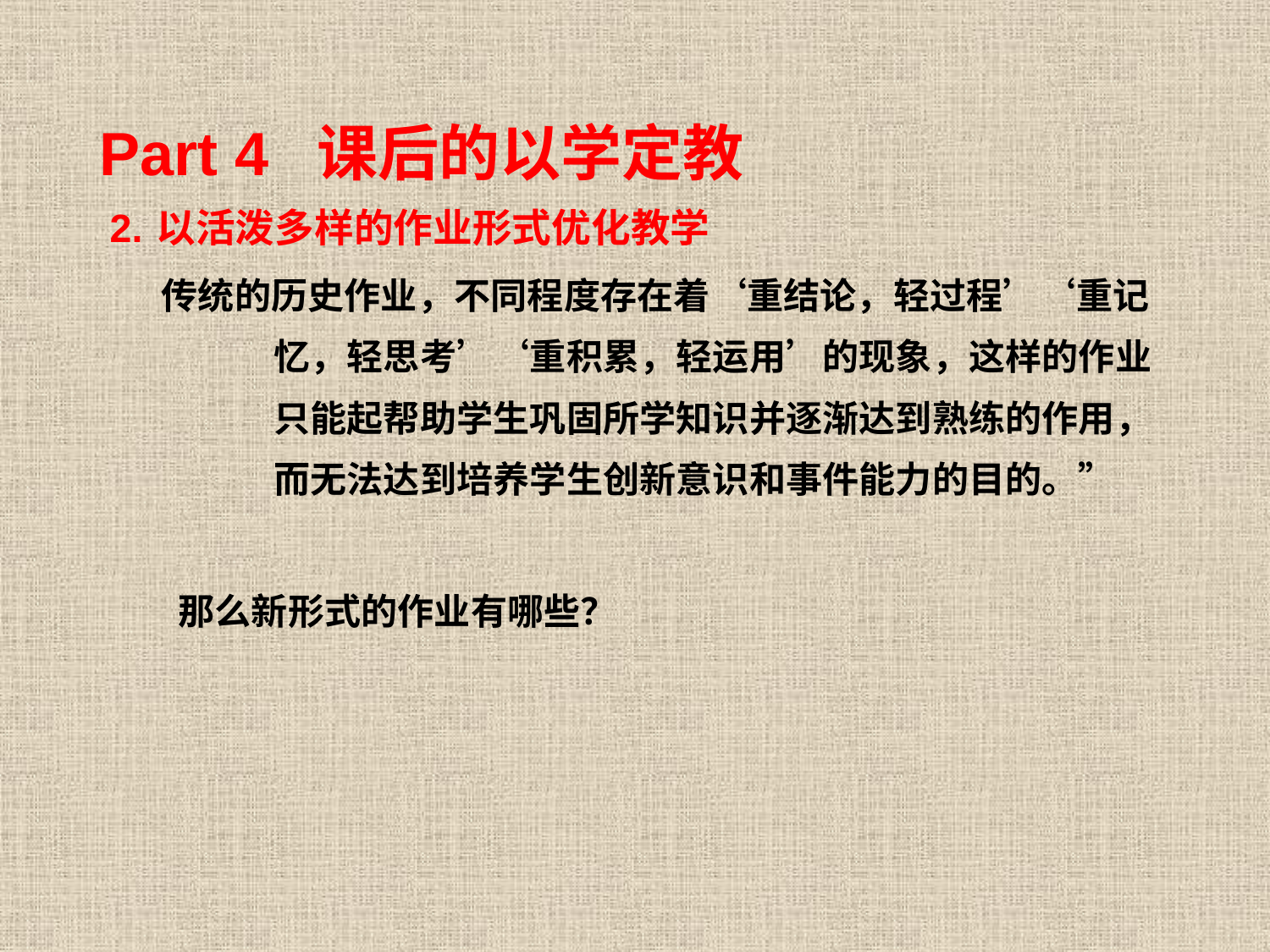

Part 4  课后的以学定教

2. 以活泼多样的作业形式优化教学
      传统的历史作业，不同程度存在着‘重结论，轻过程’‘重记忆，轻思考’‘重积累，轻运用’的现象，这样的作业只能起帮助学生巩固所学知识并逐渐达到熟练的作用，而无法达到培养学生创新意识和事件能力的目的。”

        那么新形式的作业有哪些？